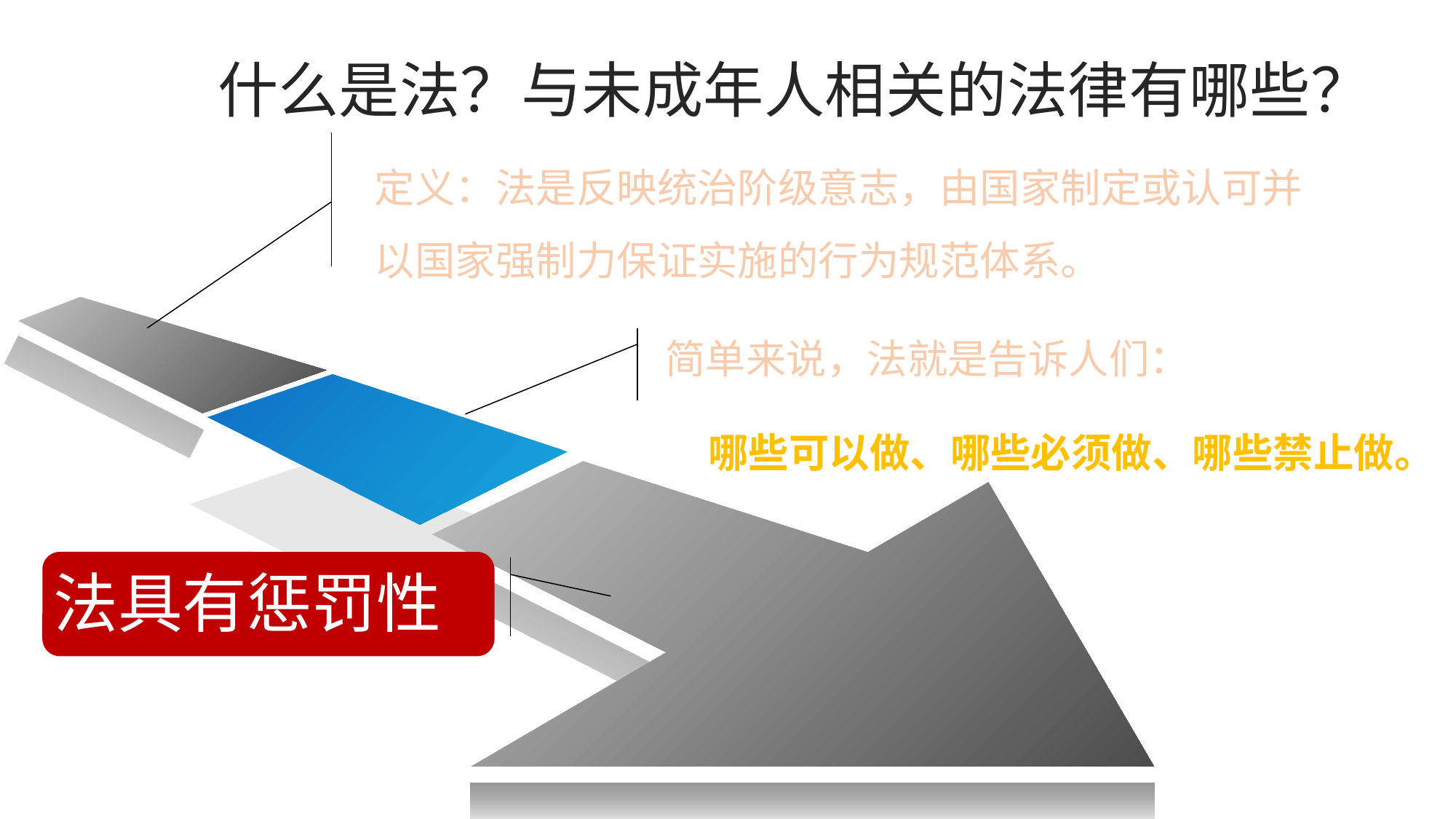

# 什么是法？与未成年人相关的法律有哪些？
定义：法是反映统治阶级意志，由国家制定或认可并以国家强制力保证实施的行为规范体系。

简单来说，法就是告诉人们：
哪些可以做、哪些必须做、哪些禁止做。

法具有惩罚性